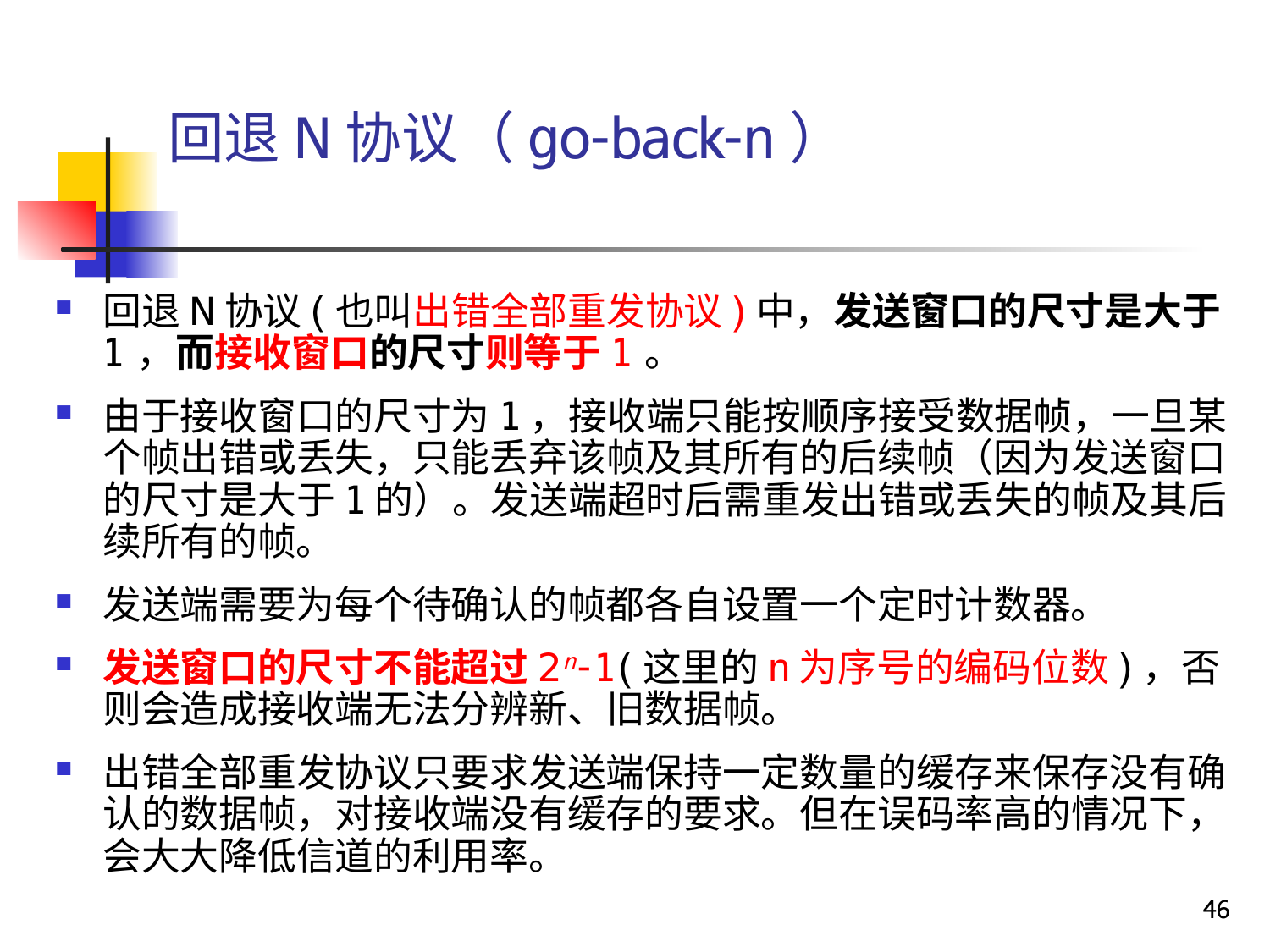

# 回退N协议（go-back-n）
回退N协议(也叫出错全部重发协议)中，发送窗口的尺寸是大于1，而接收窗口的尺寸则等于1。
由于接收窗口的尺寸为1，接收端只能按顺序接受数据帧，一旦某个帧出错或丢失，只能丢弃该帧及其所有的后续帧（因为发送窗口的尺寸是大于1的）。发送端超时后需重发出错或丢失的帧及其后续所有的帧。
发送端需要为每个待确认的帧都各自设置一个定时计数器。
发送窗口的尺寸不能超过2n-1(这里的n为序号的编码位数)，否则会造成接收端无法分辨新、旧数据帧。
出错全部重发协议只要求发送端保持一定数量的缓存来保存没有确认的数据帧，对接收端没有缓存的要求。但在误码率高的情况下，会大大降低信道的利用率。
46